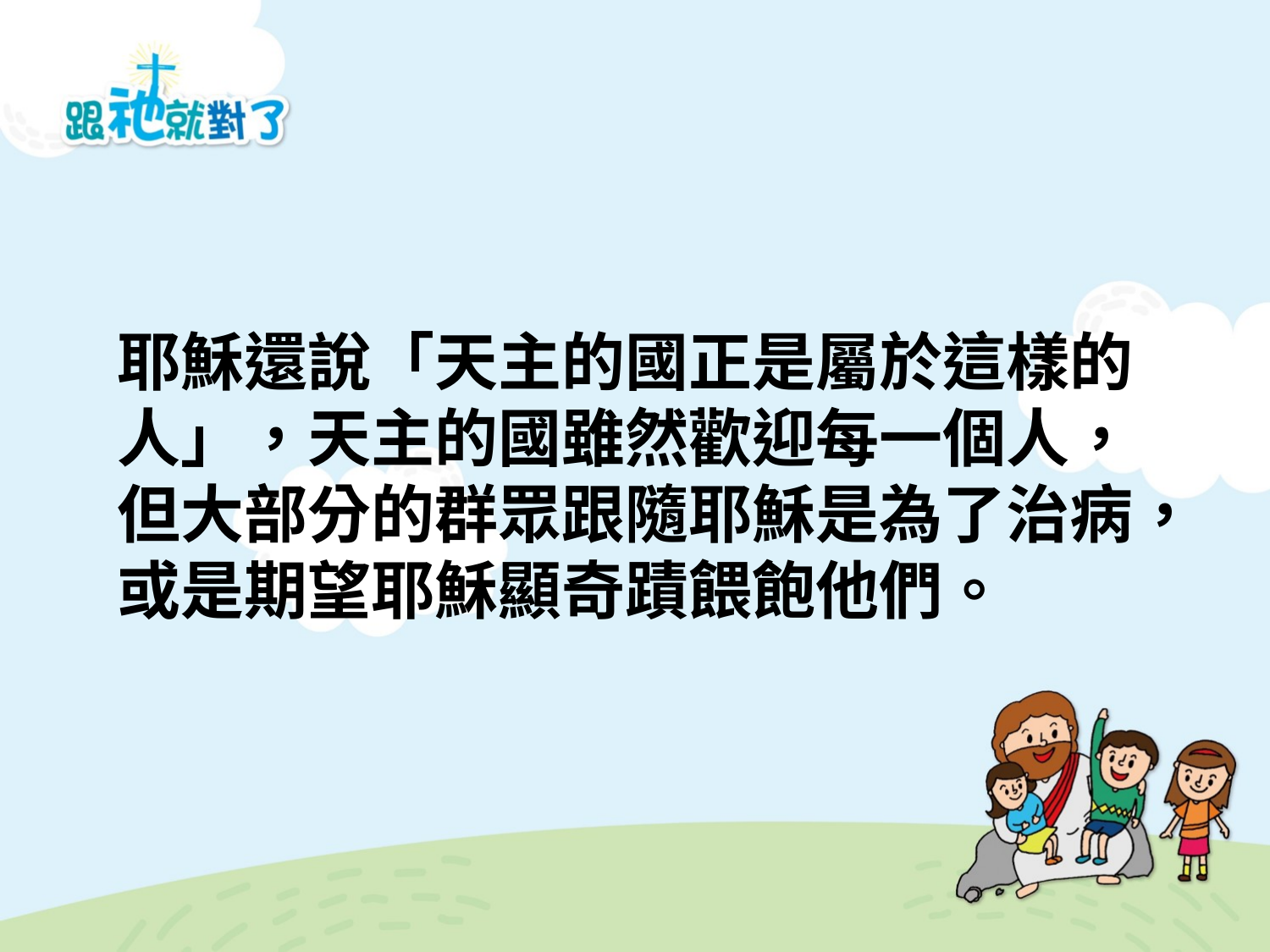

耶穌還說「天主的國正是屬於這樣的人」，天主的國雖然歡迎每一個人，但大部分的群眾跟隨耶穌是為了治病，或是期望耶穌顯奇蹟餵飽他們。